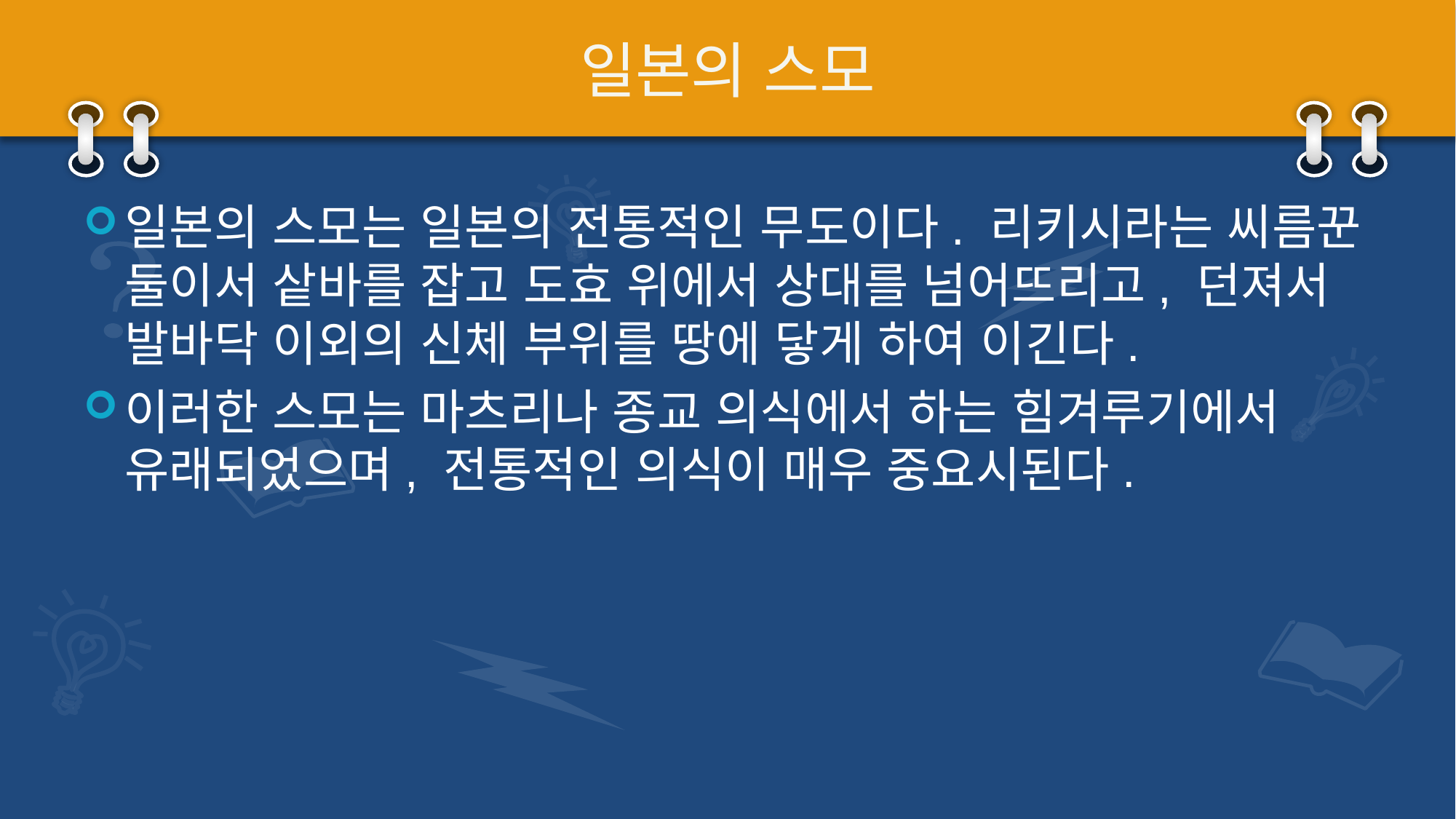

# 일본의 스모
일본의 스모는 일본의 전통적인 무도이다. 리키시라는 씨름꾼 둘이서 샅바를 잡고 도효 위에서 상대를 넘어뜨리고, 던져서 발바닥 이외의 신체 부위를 땅에 닿게 하여 이긴다.
이러한 스모는 마츠리나 종교 의식에서 하는 힘겨루기에서 유래되었으며, 전통적인 의식이 매우 중요시된다.